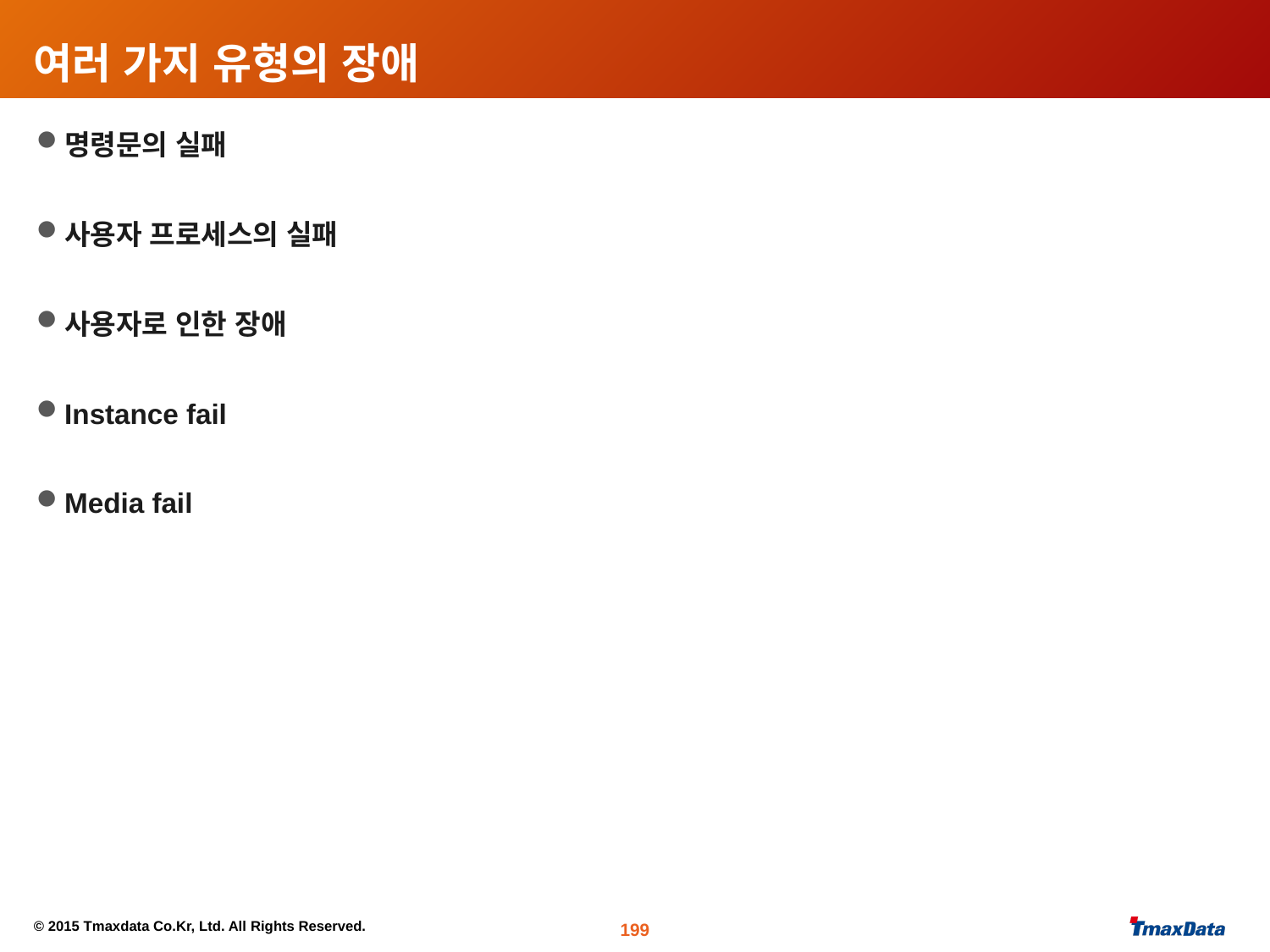

# 여러 가지 유형의 장애
명령문의 실패

사용자 프로세스의 실패

사용자로 인한 장애

Instance fail

Media fail